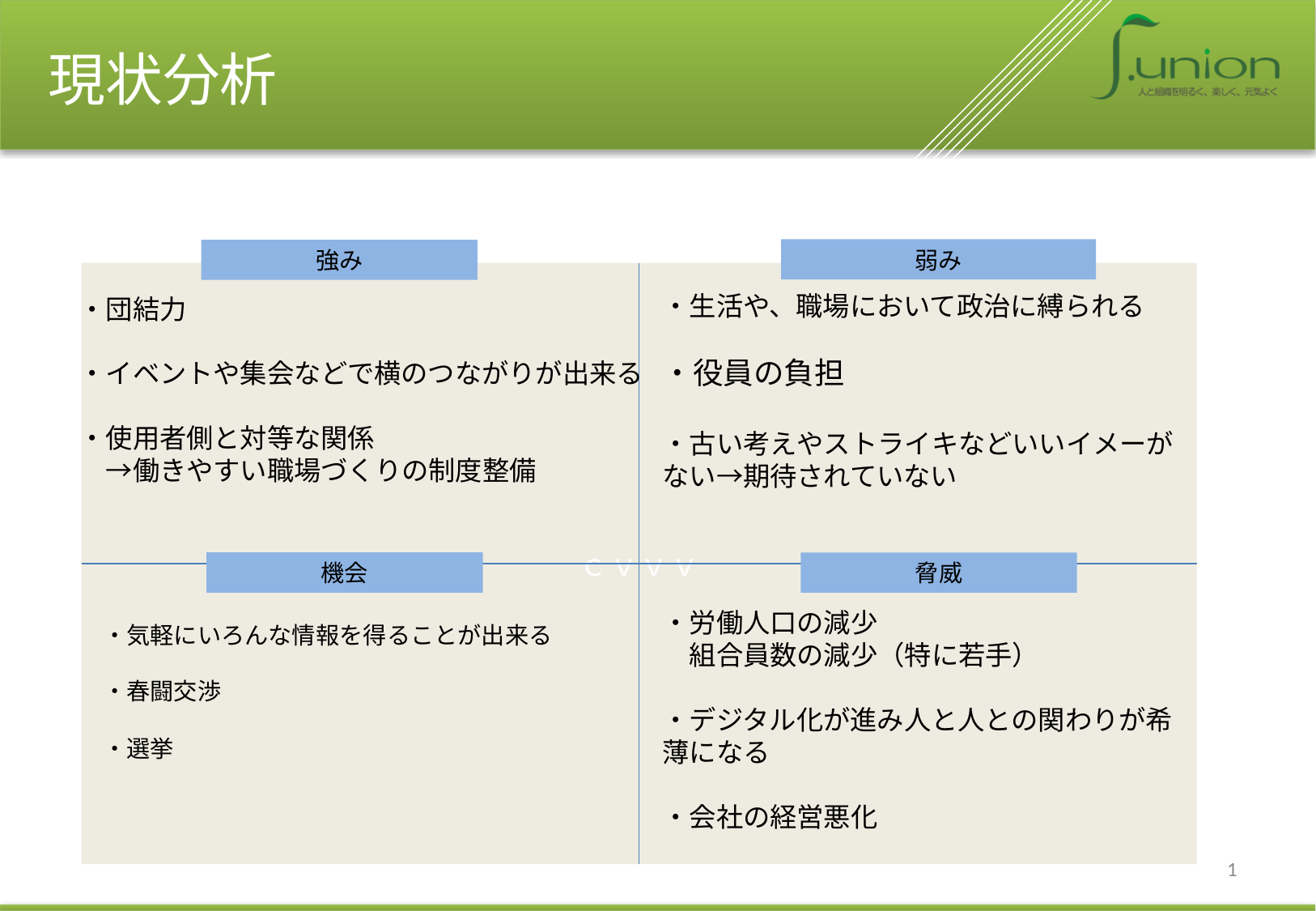

現状分析

弱み
強み

ｃｖｖｖ

・生活や、職場において政治に縛られる

・役員の負担

・古い考えやストライキなどいいイメーがない→期待されていない

・団結力

・イベントや集会などで横のつながりが出来る

・使用者側と対等な関係
　→働きやすい職場づくりの制度整備

機会
脅威
・労働人口の減少
　組合員数の減少（特に若手）

・デジタル化が進み人と人との関わりが希薄になる

・会社の経営悪化

・気軽にいろんな情報を得ることが出来る

・春闘交渉

・選挙
1